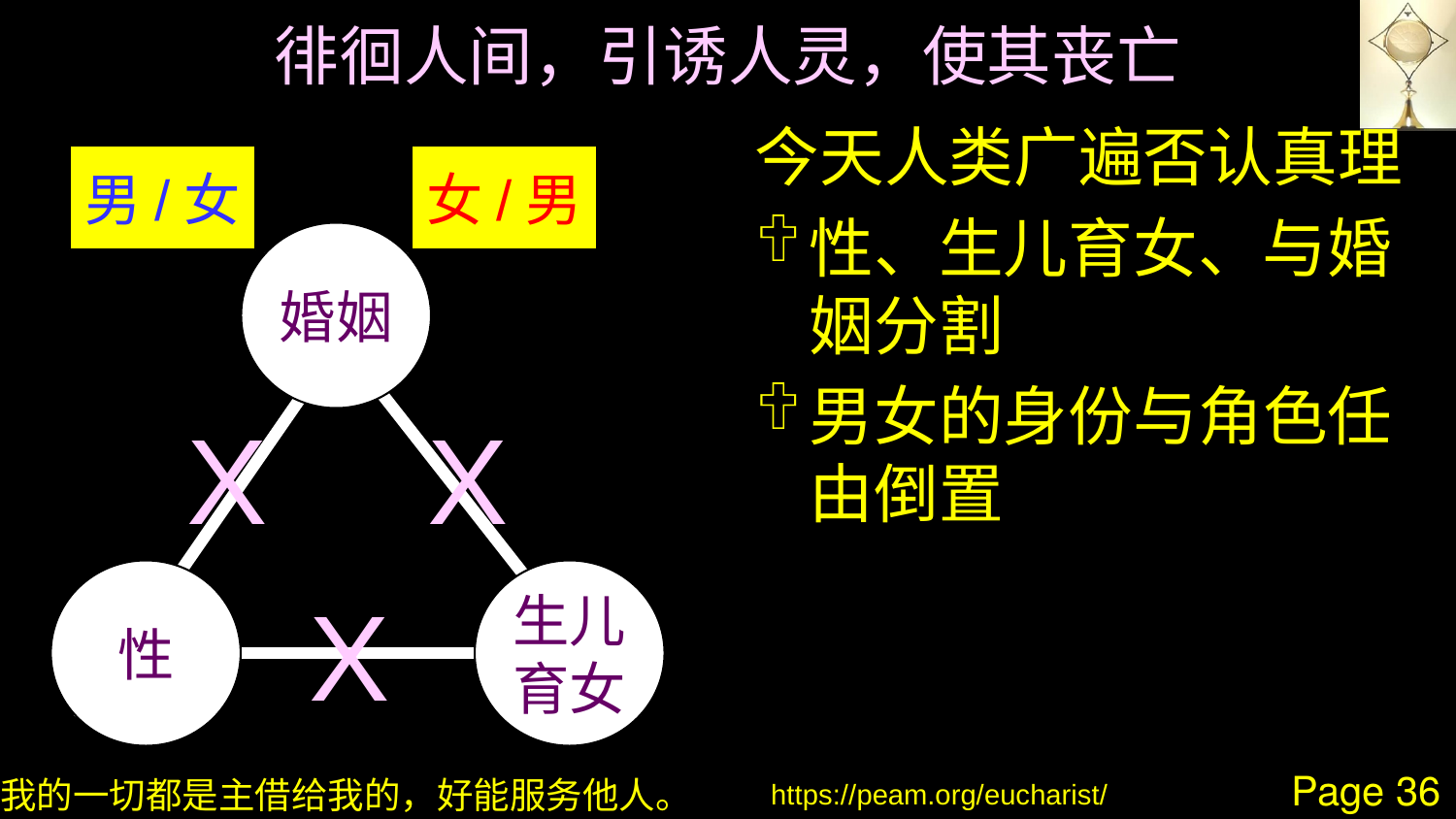

# 徘徊人间，引诱人灵，使其丧亡

今天人类广遍否认真理
性、生儿育女、与婚姻分割
男女的身份与角色任由倒置
男/女
女/男
婚姻
X
X
性
生儿育女
X